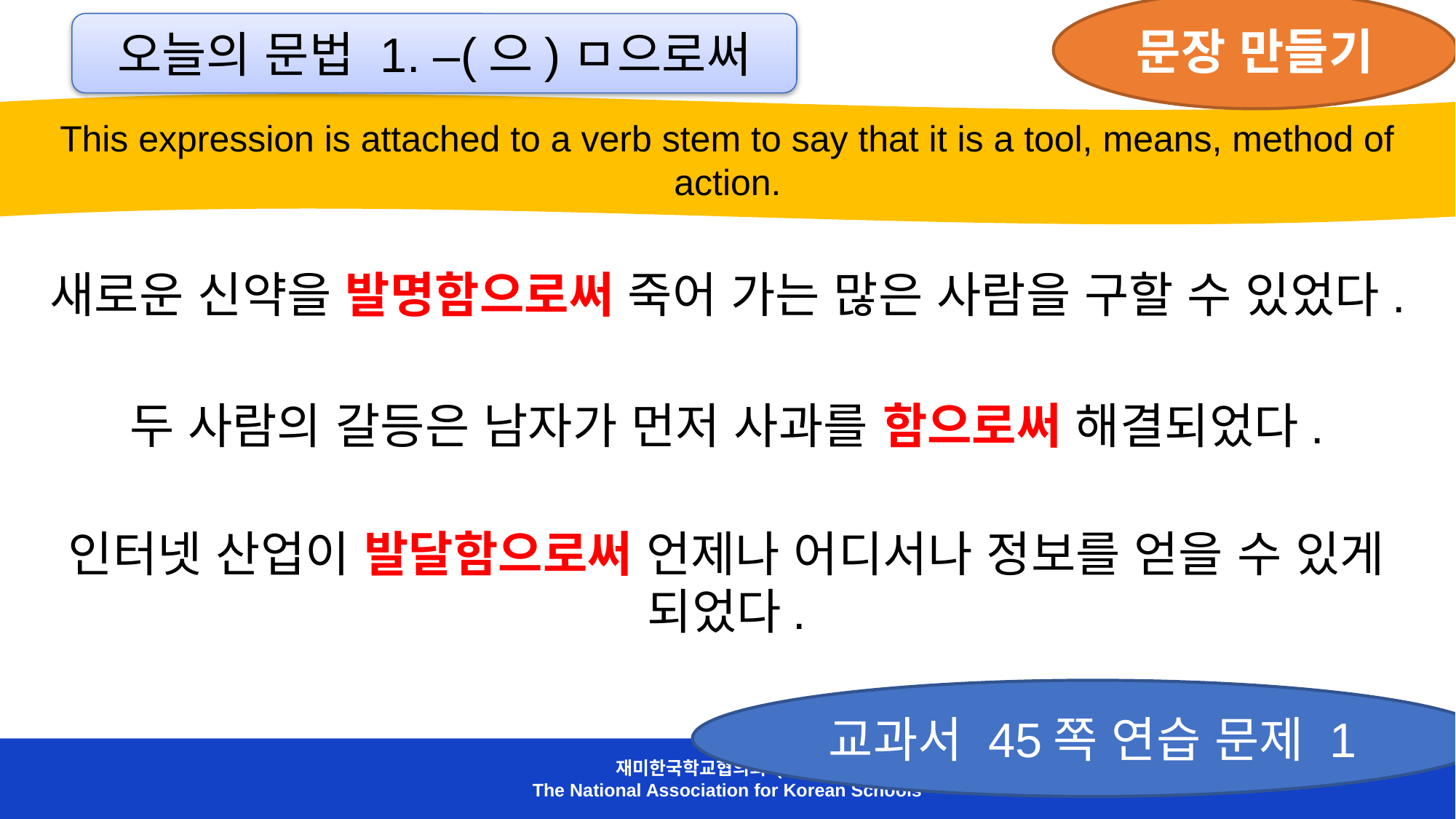

문장 만들기
오늘의 문법 1. –(으)ㅁ으로써
This expression is attached to a verb stem to say that it is a tool, means, method of action.
새로운 신약을 발명함으로써 죽어 가는 많은 사람을 구할 수 있었다.
두 사람의 갈등은 남자가 먼저 사과를 함으로써 해결되었다.
인터넷 산업이 발달함으로써 언제나 어디서나 정보를 얻을 수 있게 되었다.
교과서 45쪽 연습 문제 1
재미한국학교협의회 (NAKS)
The National Association for Korean Schools